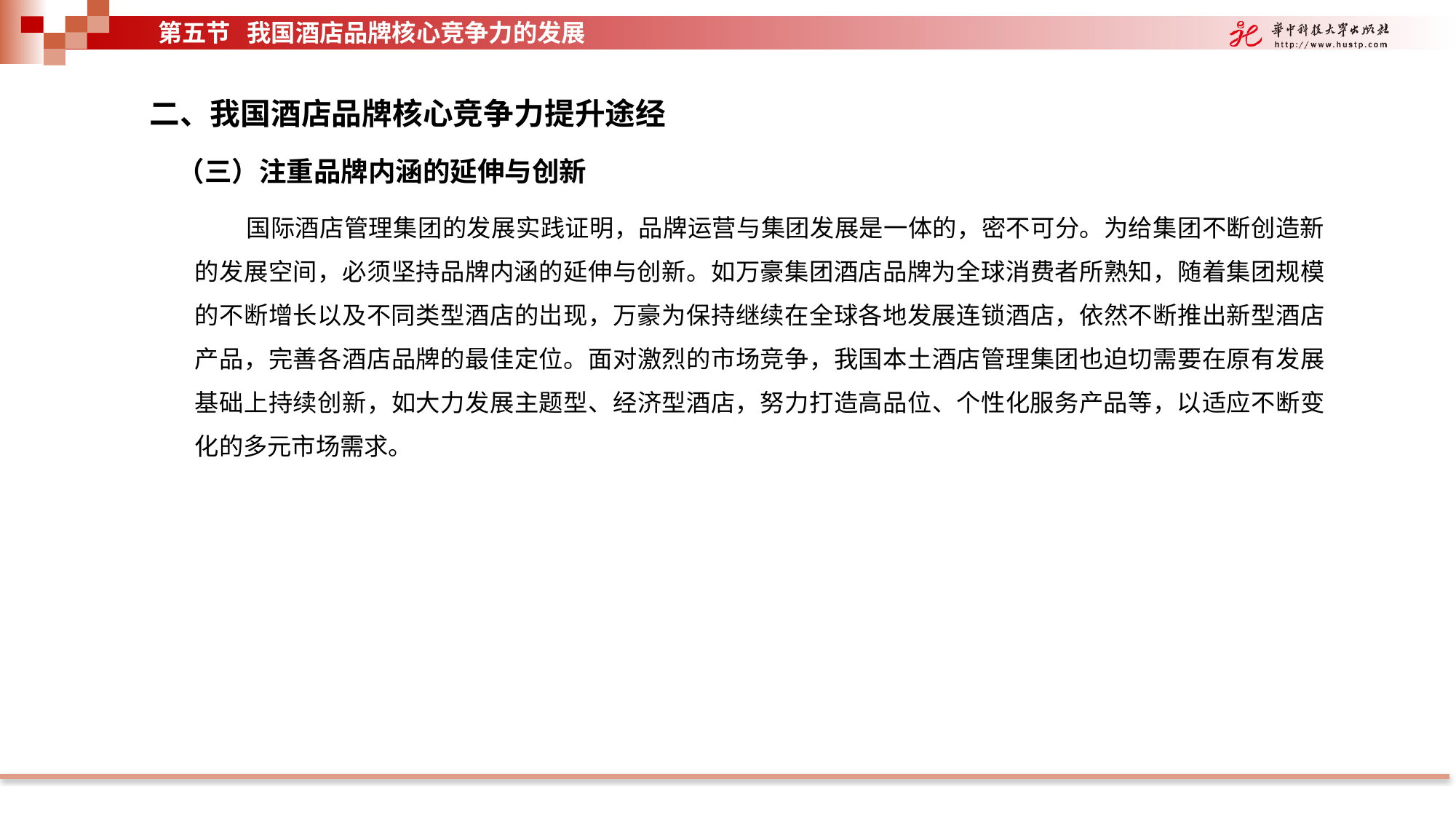

第五节   我国酒店品牌核心竞争力的发展
二、我国酒店品牌核心竞争力提升途经
（三）注重品牌内涵的延伸与创新
国际酒店管理集团的发展实践证明，品牌运营与集团发展是一体的，密不可分。为给集团不断创造新的发展空间，必须坚持品牌内涵的延伸与创新。如万豪集团酒店品牌为全球消费者所熟知，随着集团规模的不断增长以及不同类型酒店的岀现，万豪为保持继续在全球各地发展连锁酒店，依然不断推出新型酒店产品，完善各酒店品牌的最佳定位。面对激烈的市场竞争，我国本土酒店管理集团也迫切需要在原有发展基础上持续创新，如大力发展主题型、经济型酒店，努力打造高品位、个性化服务产品等，以适应不断变化的多元市场需求。